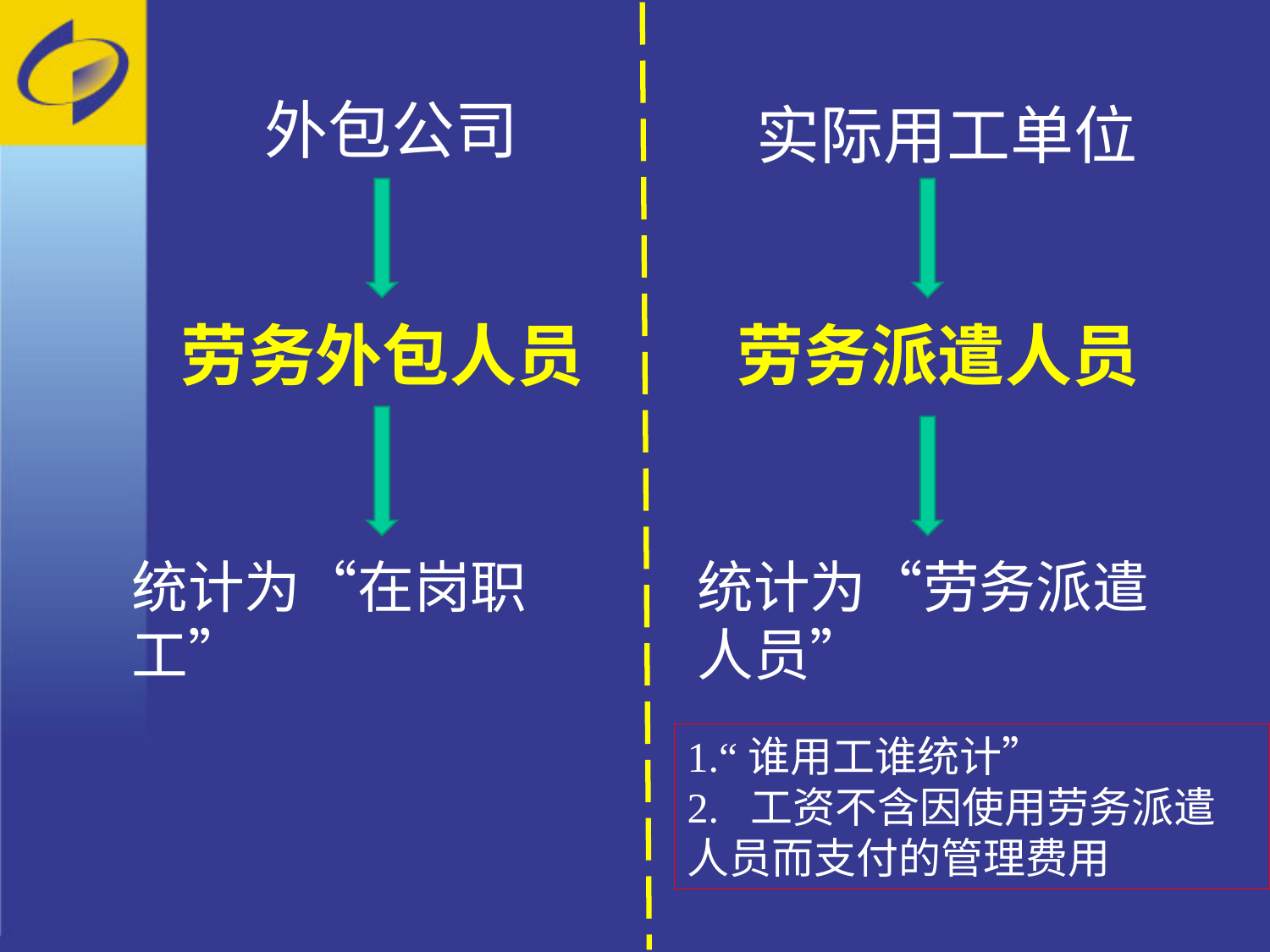

外包公司

实际用工单位

劳务外包人员
劳务派遣人员

统计为“在岗职工”
统计为“劳务派遣人员”
1.“谁用工谁统计”
2.  工资不含因使用劳务派遣人员而支付的管理费用